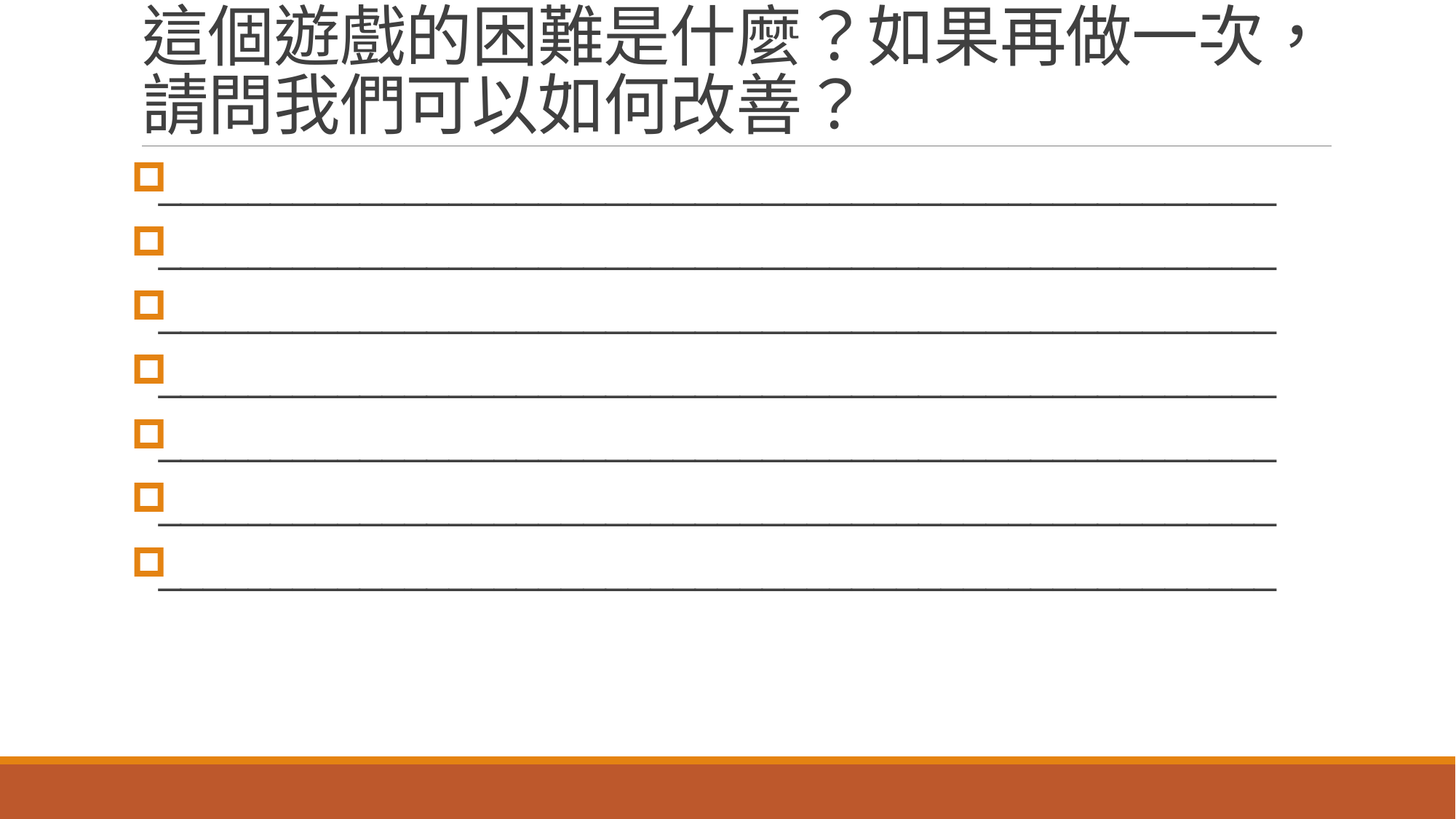

# 這個遊戲的困難是什麼？如果再做一次，請問我們可以如何改善？
__________________________________________________
__________________________________________________
__________________________________________________
__________________________________________________
__________________________________________________
__________________________________________________
__________________________________________________